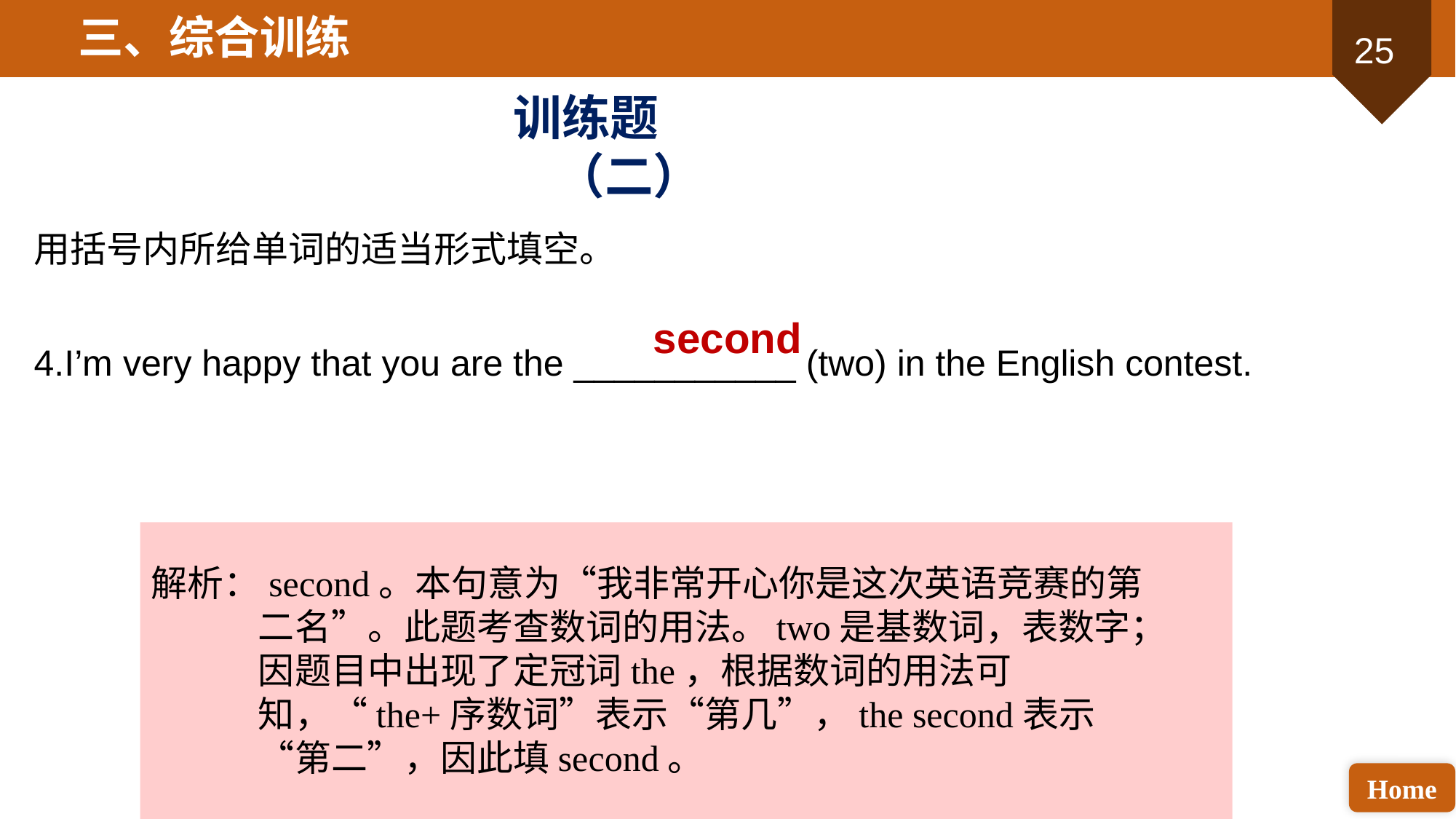

三、综合训练
训练题（二）
用括号内所给单词的适当形式填空。

4.I’m very happy that you are the ___________ (two) in the English contest.
second

解析：second。本句意为“我非常开心你是这次英语竞赛的第二名”。此题考查数词的用法。two是基数词，表数字；因题目中出现了定冠词the，根据数词的用法可知，“the+序数词”表示“第几”，the second表示“第二”，因此填second。